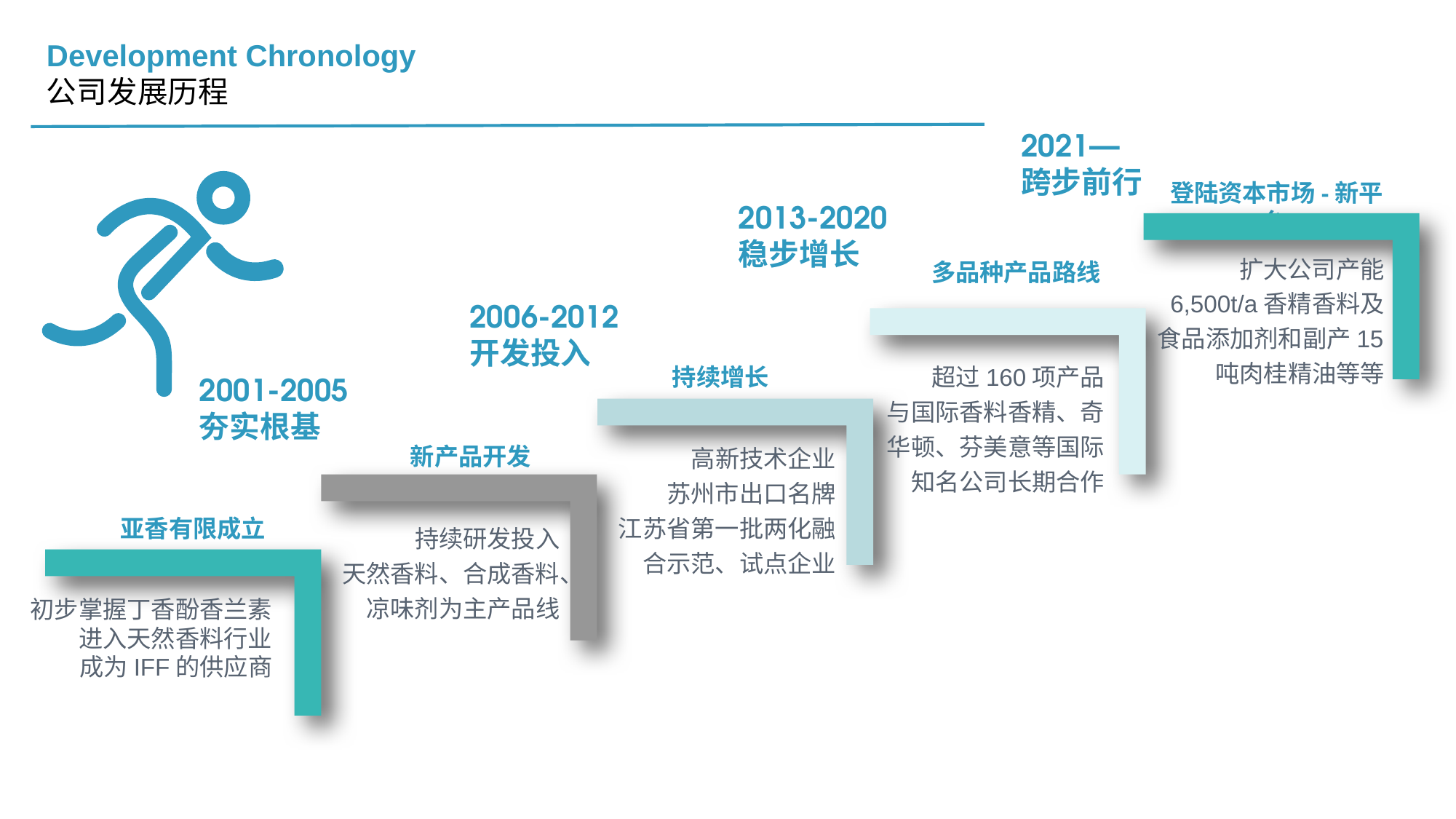

Development Chronology
公司发展历程

2021—
跨步前行

登陆资本市场-新平台
2013-2020
稳步增长

扩大公司产能
6,500t/a香精香料及食品添加剂和副产15吨肉桂精油等等

多品种产品路线

2006-2012
开发投入

超过160项产品
与国际香料香精、奇华顿、芬美意等国际知名公司长期合作
持续增长
2001-2005
夯实根基

高新技术企业
苏州市出口名牌
江苏省第一批两化融合示范、试点企业
新产品开发

亚香有限成立
持续研发投入
天然香料、合成香料、凉味剂为主产品线

初步掌握丁香酚香兰素
进入天然香料行业
成为IFF的供应商